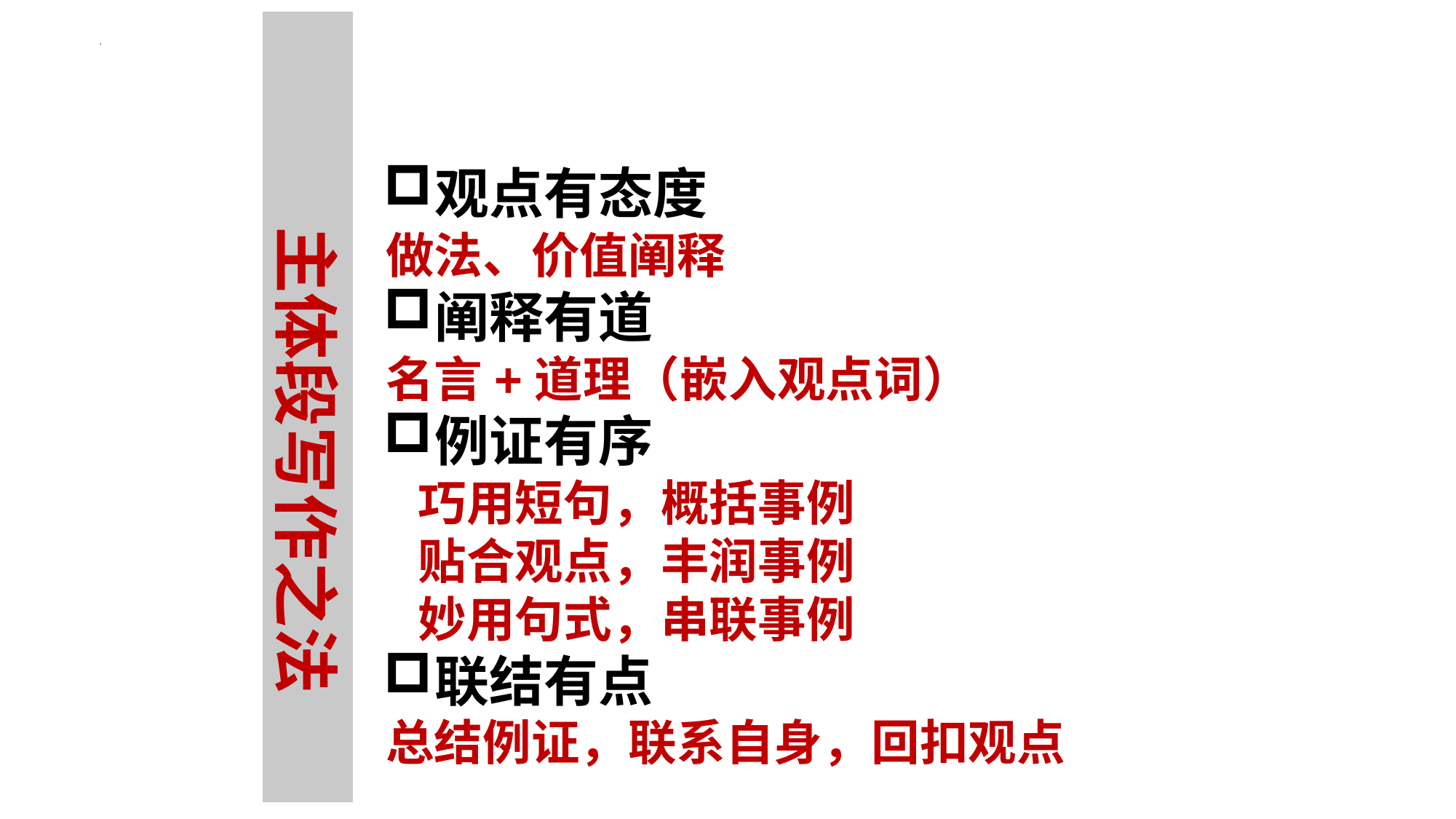

主体段写作之法
观点有态度
    做法、价值阐释
阐释有道
    名言+道理（嵌入观点词）
例证有序
  巧用短句，概括事例
  贴合观点，丰润事例
  妙用句式，串联事例
联结有点
    总结例证，联系自身，回扣观点